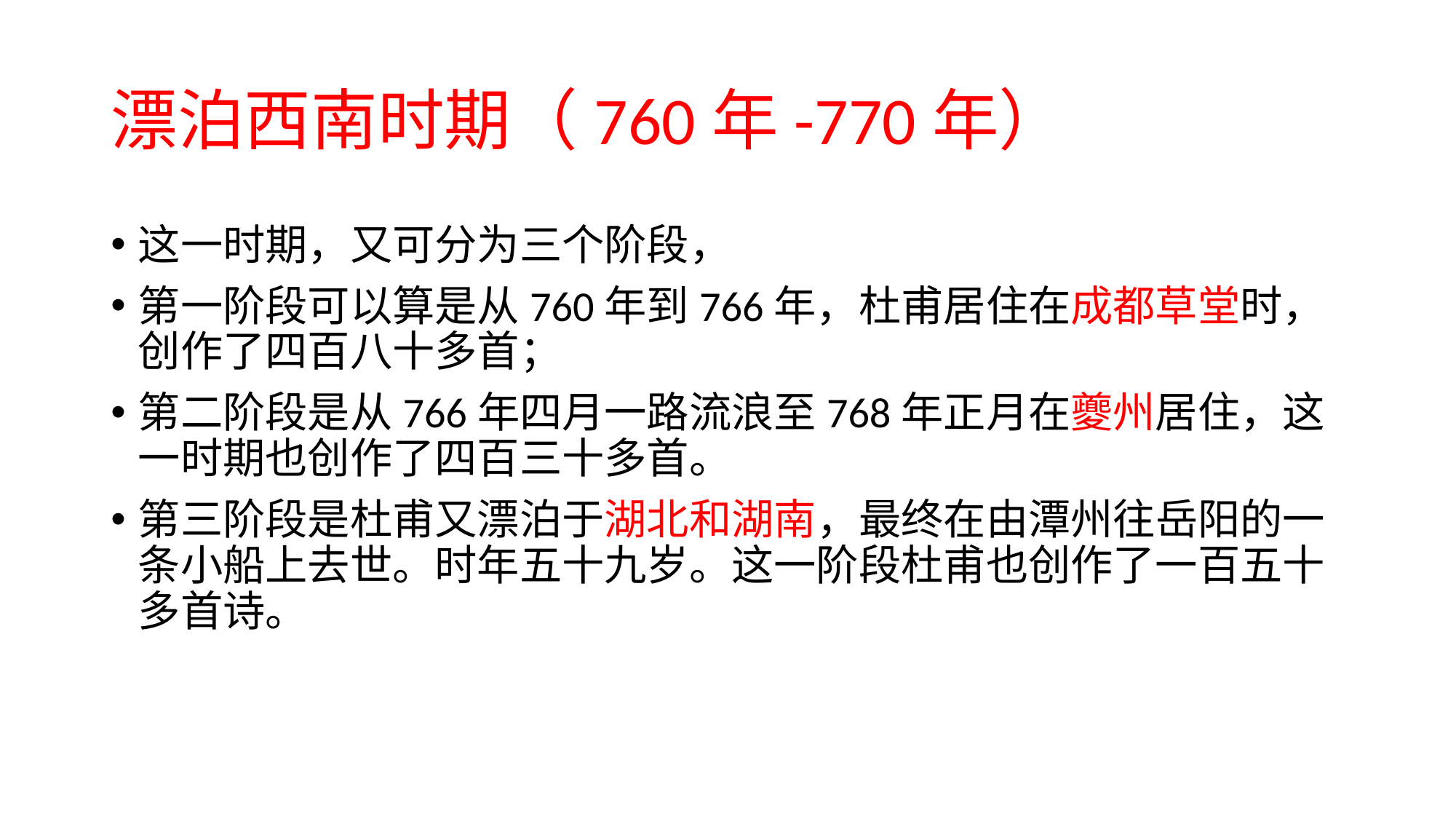

# 漂泊西南时期（760年-770年）
这一时期，又可分为三个阶段，
第一阶段可以算是从760年到766年，杜甫居住在成都草堂时，创作了四百八十多首；
第二阶段是从766年四月一路流浪至768年正月在夔州居住，这一时期也创作了四百三十多首。
第三阶段是杜甫又漂泊于湖北和湖南，最终在由潭州往岳阳的一条小船上去世。时年五十九岁。这一阶段杜甫也创作了一百五十多首诗。